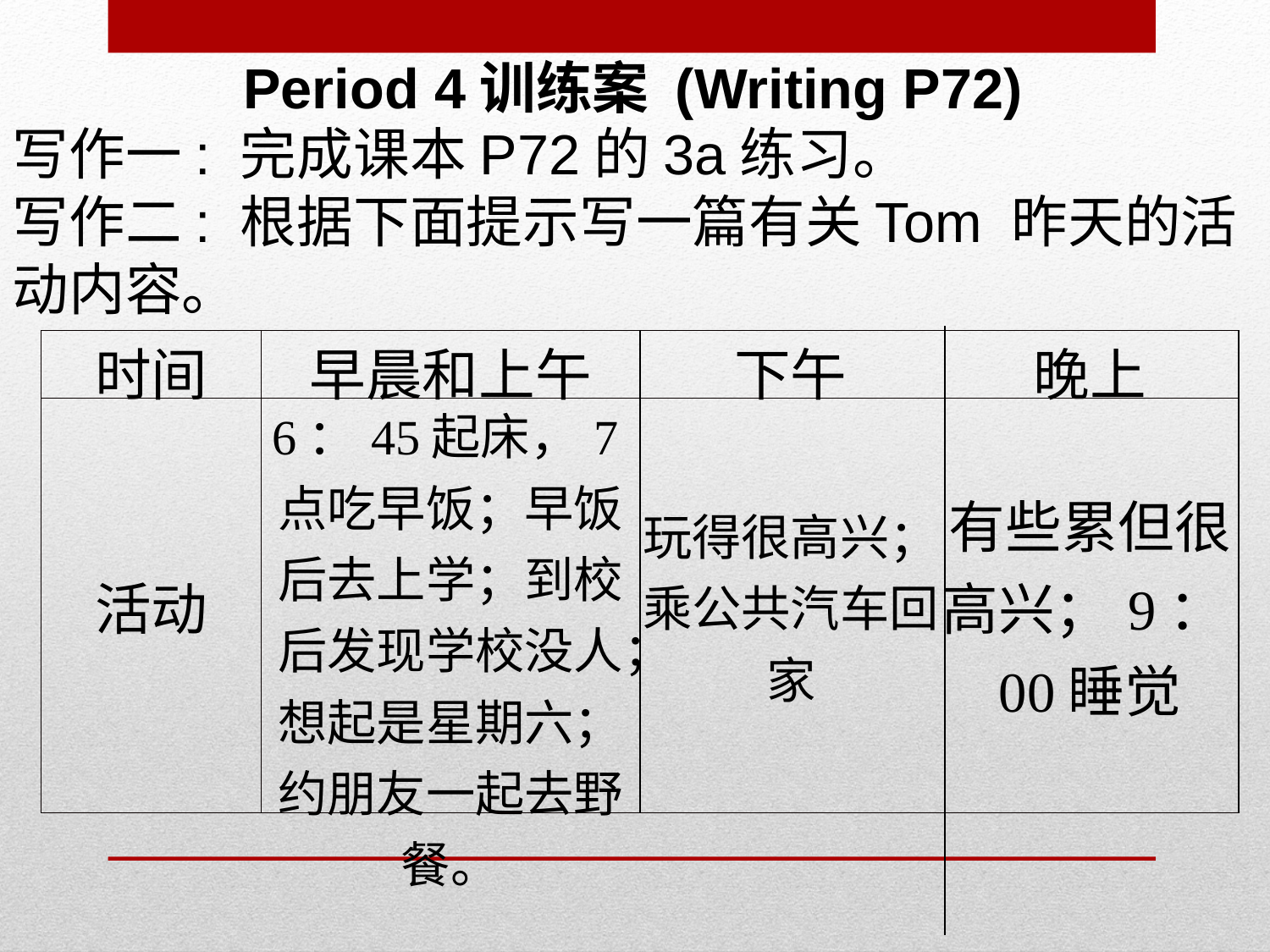

Period 4训练案 (Writing P72)
写作一: 完成课本P72的3a练习。
写作二: 根据下面提示写一篇有关Tom 昨天的活动内容。
| 时间 | 早晨和上午 | 下午 | 晚上 |
| --- | --- | --- | --- |
| 活动 | 6：45起床，7点吃早饭；早饭后去上学；到校后发现学校没人；想起是星期六；约朋友一起去野餐。 | 玩得很高兴；乘公共汽车回家 | 有些累但很高兴；9：00睡觉 |